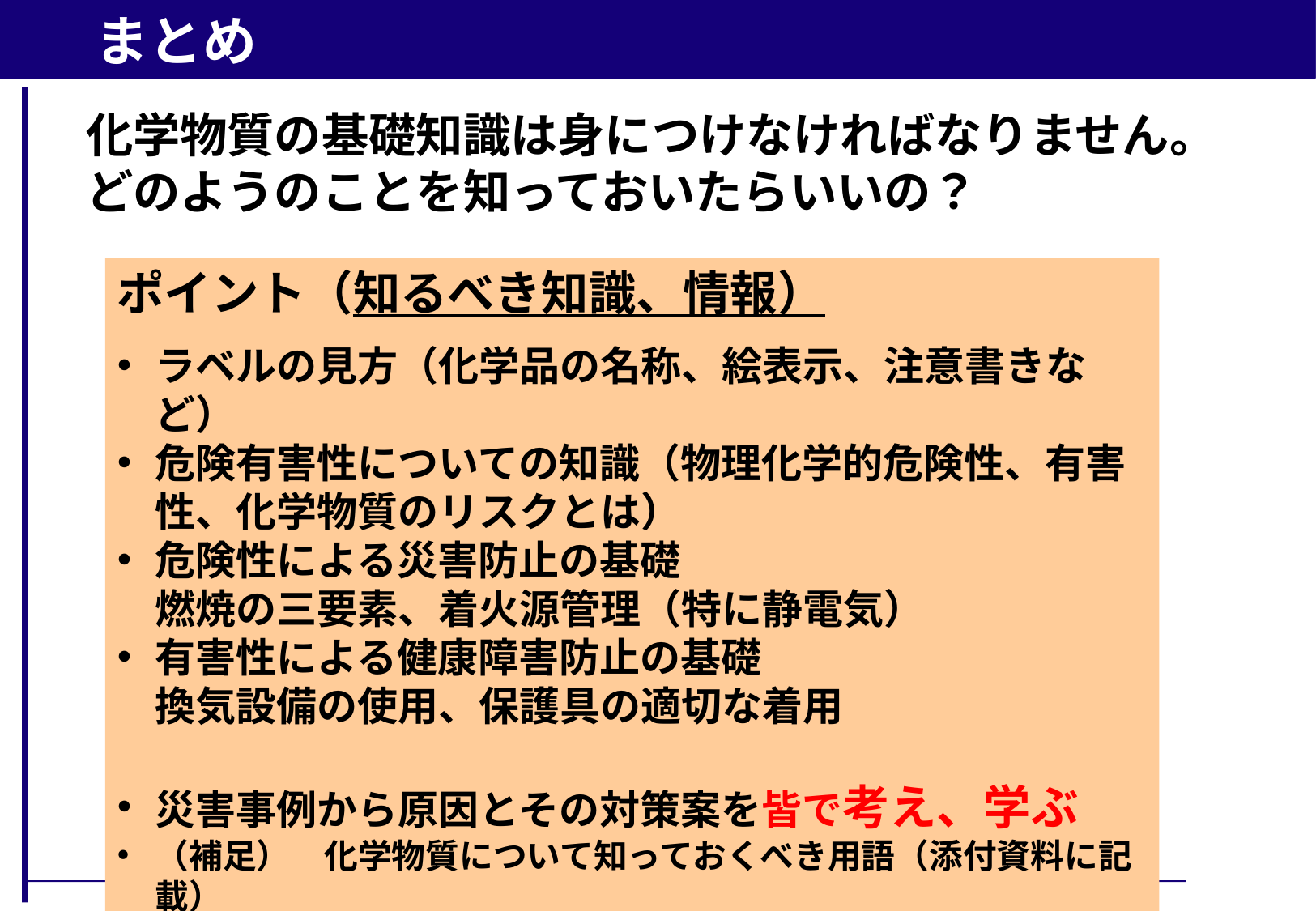

まとめ
化学物質の基礎知識は身につけなければなりません。
どのようのことを知っておいたらいいの？
ポイント（知るべき知識、情報）

ラベルの見方（化学品の名称、絵表示、注意書きなど）
危険有害性についての知識（物理化学的危険性、有害性、化学物質のリスクとは）
危険性による災害防止の基礎
燃焼の三要素、着火源管理（特に静電気）
有害性による健康障害防止の基礎
換気設備の使用、保護具の適切な着用

災害事例から原因とその対策案を皆で考え、学ぶ
（補足）　化学物質について知っておくべき用語（添付資料に記載）